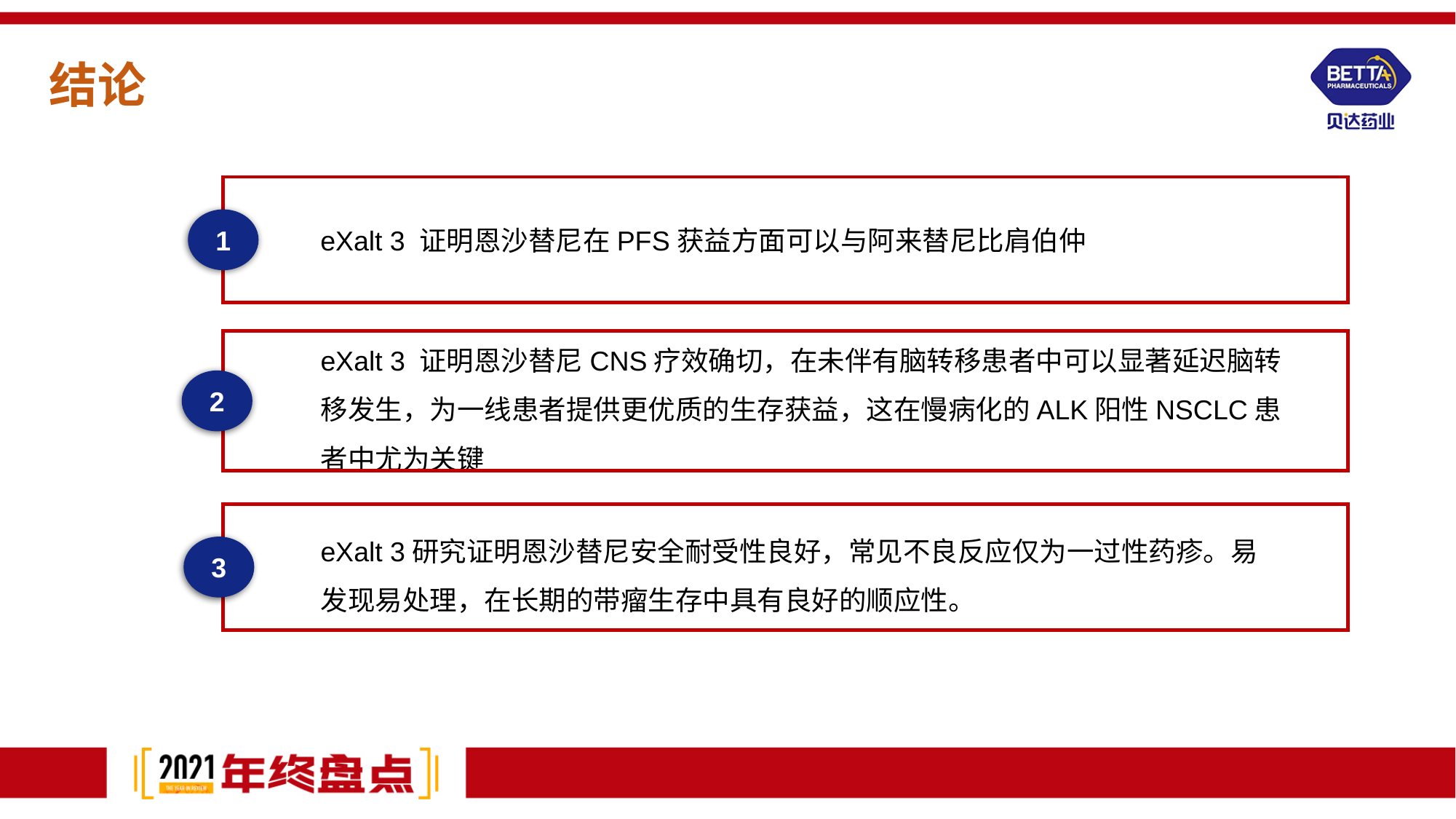

# 结论

eXalt 3 证明恩沙替尼在PFS获益方面可以与阿来替尼比肩伯仲
1

eXalt 3 证明恩沙替尼CNS疗效确切，在未伴有脑转移患者中可以显著延迟脑转移发生，为一线患者提供更优质的生存获益，这在慢病化的ALK阳性NSCLC患者中尤为关键
2
eXalt 3研究证明恩沙替尼安全耐受性良好，常见不良反应仅为一过性药疹。易发现易处理，在长期的带瘤生存中具有良好的顺应性。

3